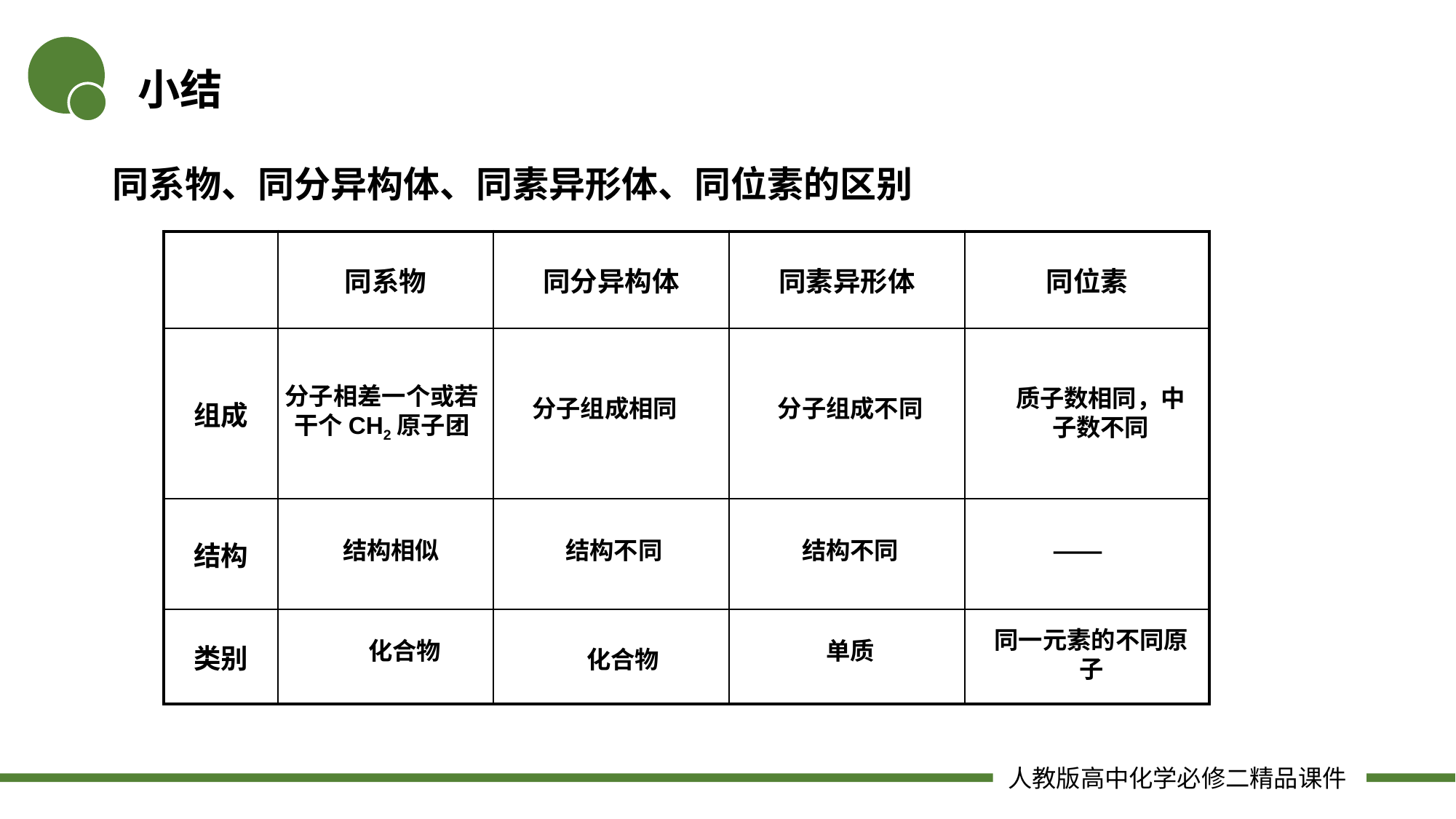

小结
同系物、同分异构体、同素异形体、同位素的区别
|  | 同系物 | 同分异构体 | 同素异形体 | 同位素 |
| --- | --- | --- | --- | --- |
| 组成 |  |  |  |  |
| 结构 |  |  |  |  |
| 类别 |  |  |  |  |
分子相差一个或若干个CH2原子团
质子数相同，中子数不同
分子组成相同
分子组成不同
结构相似
结构不同
结构不同
——
同一元素的不同原子
化合物
单质
化合物